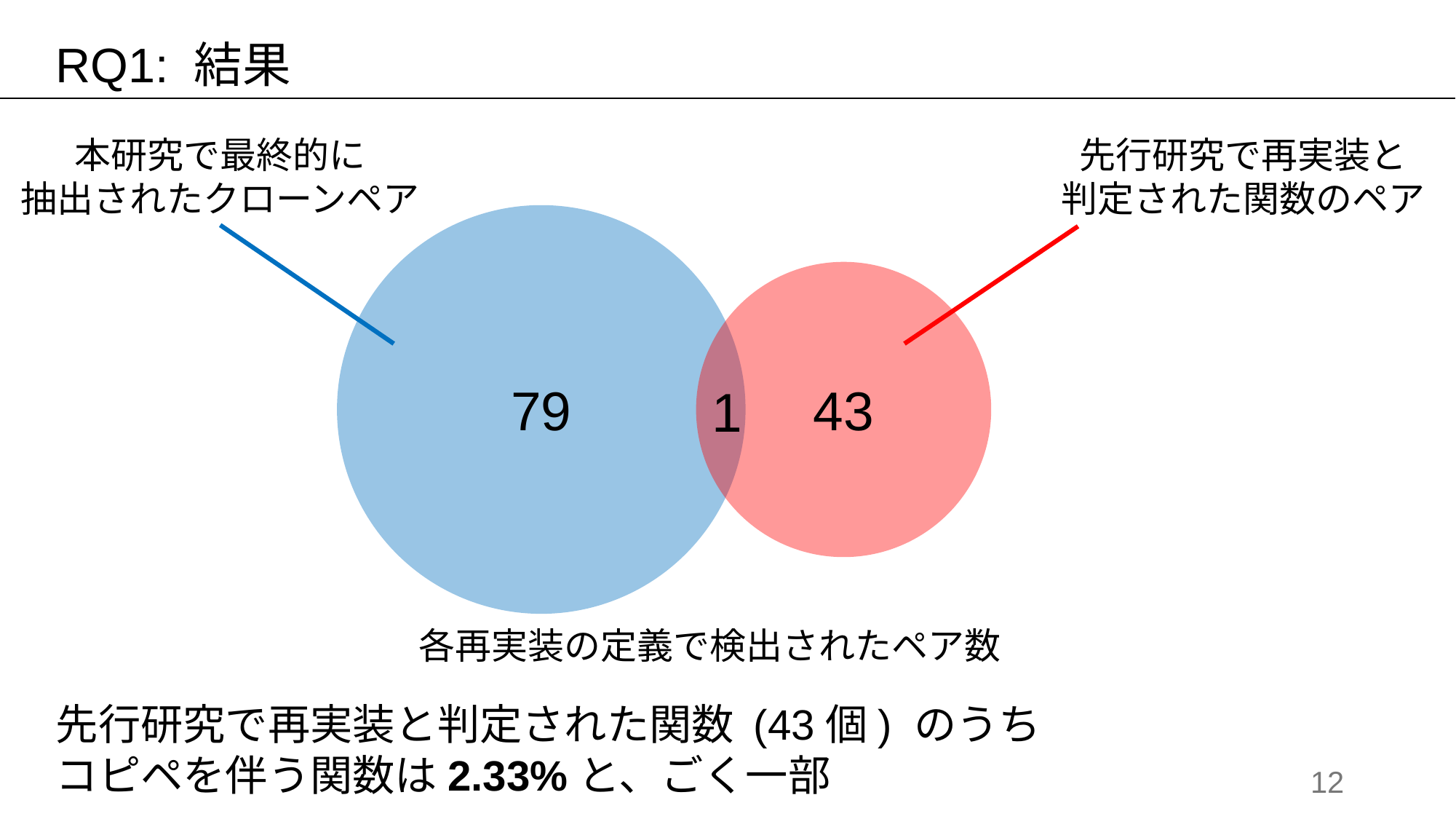

RQ1: 結果
先行研究で再実装と
判定された関数のペア
本研究で最終的に
抽出されたクローンペア

79
43
1
各再実装の定義で検出されたペア数
先行研究で再実装と判定された関数 (43個) のうち
コピペを伴う関数は2.33%と、ごく一部
12